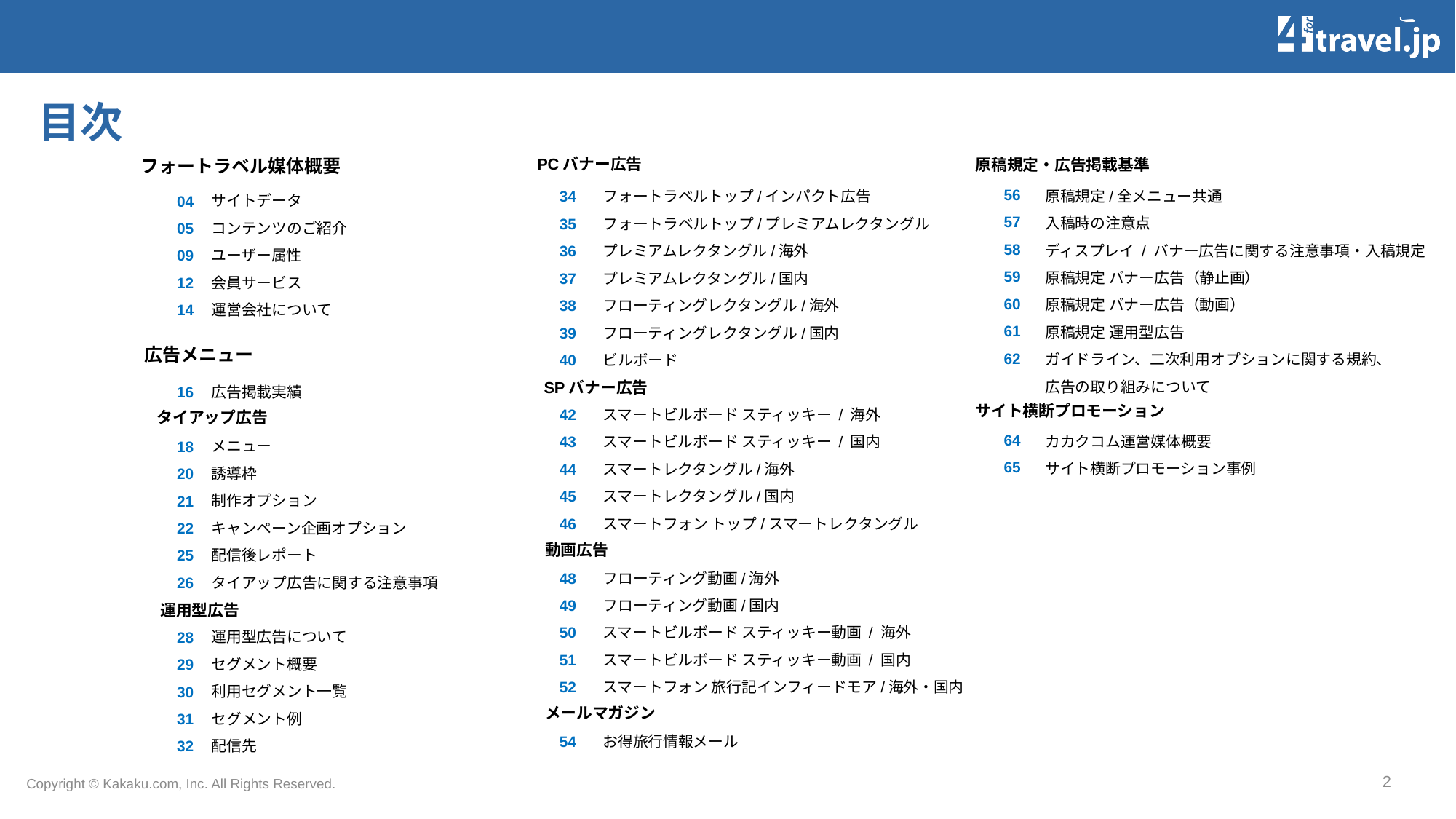

# 目次
PCバナー広告
原稿規定・広告掲載基準
フォートラベル媒体概要
56
57
58
59
60
61
62

64
65

原稿規定/全メニュー共通
入稿時の注意点
ディスプレイ / バナー広告に関する注意事項・入稿規定
原稿規定 バナー広告（静止画）
原稿規定 バナー広告（動画）
原稿規定 運用型広告
ガイドライン、二次利用オプションに関する規約、
広告の取り組みについて

カカクコム運営媒体概要
サイト横断プロモーション事例
34
35
36
37
38
39
40

42
43
44
45
46

48
49
50
51
52

54

フォートラベルトップ/インパクト広告
フォートラベルトップ/プレミアムレクタングル
プレミアムレクタングル/海外
プレミアムレクタングル/国内
フローティングレクタングル/海外
フローティングレクタングル/国内
ビルボード

スマートビルボード スティッキー / 海外
スマートビルボード スティッキー / 国内
スマートレクタングル/海外
スマートレクタングル/国内
スマートフォン トップ/スマートレクタングル

フローティング動画/海外
フローティング動画/国内
スマートビルボード スティッキー動画 / 海外
スマートビルボード スティッキー動画 / 国内
スマートフォン 旅行記インフィードモア/海外・国内

お得旅行情報メール

サイトデータ
コンテンツのご紹介
ユーザー属性
会員サービス
運営会社について

広告掲載実績

メニュー
誘導枠
制作オプション
キャンペーン企画オプション
配信後レポート
タイアップ広告に関する注意事項

運用型広告について
セグメント概要
利用セグメント一覧
セグメント例
配信先
04
05
09
12
14

16

18
20
21
22
25
26

28
29
30
31
32
広告メニュー
SPバナー広告
サイト横断プロモーション
タイアップ広告
動画広告
運用型広告
メールマガジン
2
Copyright © Kakaku.com, Inc. All Rights Reserved.